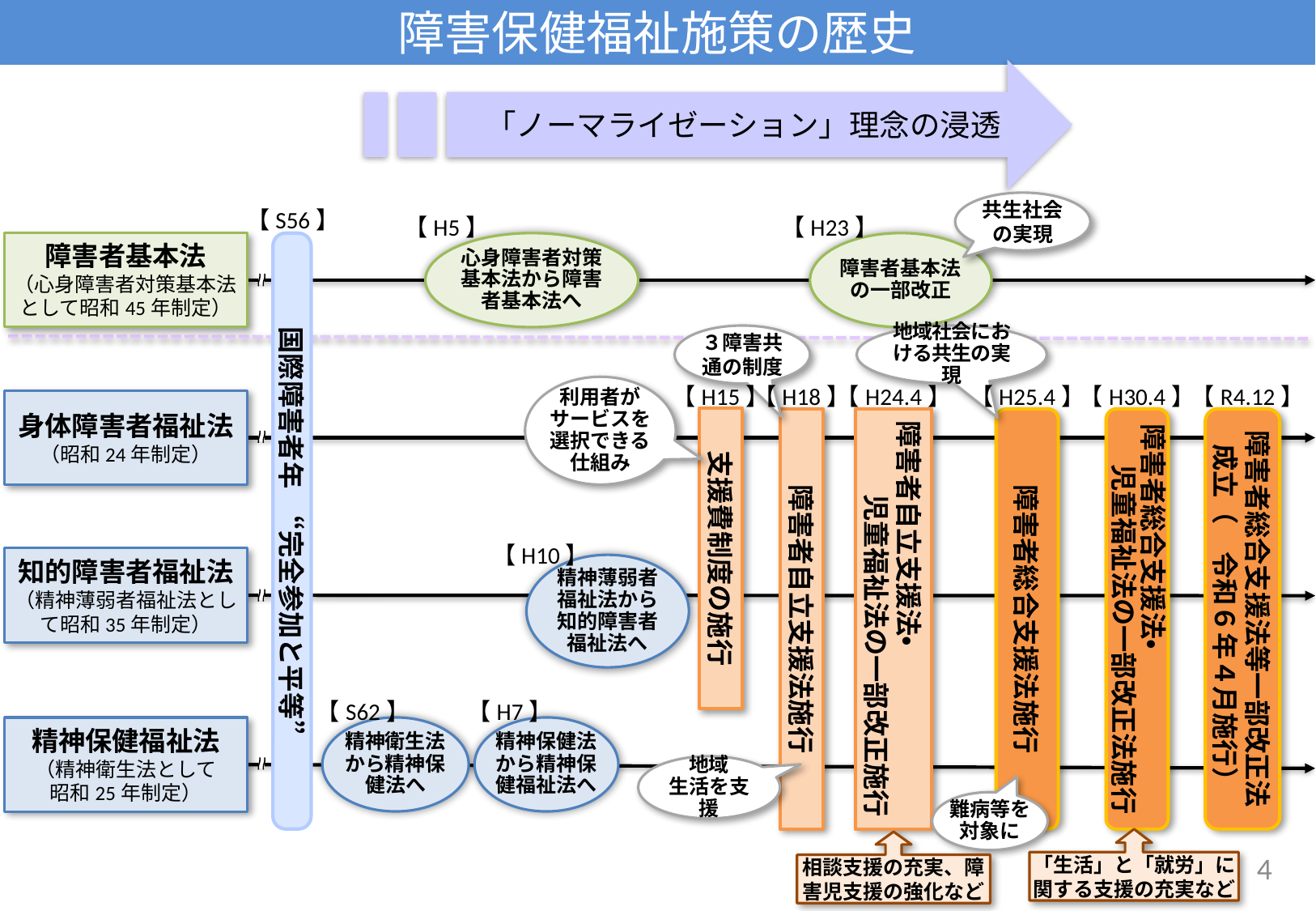

# 障害保健福祉施策の歴史
「ノーマライゼーション」理念の浸透

共生社会の実現
【S56】
【H5】
【H23】
障害者基本法
（心身障害者対策基本法として昭和45年制定）
国際障害者年　“完全参加と平等”
心身障害者対策基本法から障害者基本法へ
障害者基本法の一部改正

３障害共通の制度
地域社会における共生の実現
【H15】
【H18】
【H24.4】
【H25.4】
【H30.4】
【R4.12】
利用者が
サービスを選択できる仕組み
身体障害者福祉法
（昭和24年制定）
支援費制度の施行
障害者自立支援法施行
障害者自立支援法・
児童福祉法の一部改正施行
障害者総合支援法施行
障害者総合支援法・
児童福祉法の一部改正法施行
障害者総合支援法等一部改正法
成立（　令和６年４月施行）
【H10】
知的障害者福祉法
（精神薄弱者福祉法として昭和35年制定）
精神薄弱者福祉法から知的障害者福祉法へ
【S62】
【H7】
精神保健福祉法
（精神衛生法として
昭和25年制定）
精神衛生法から精神保健法へ
精神保健法から精神保健福祉法へ
地域
生活を支援
難病等を対象に
「生活」と「就労」に関する支援の充実など
相談支援の充実、障害児支援の強化など
4